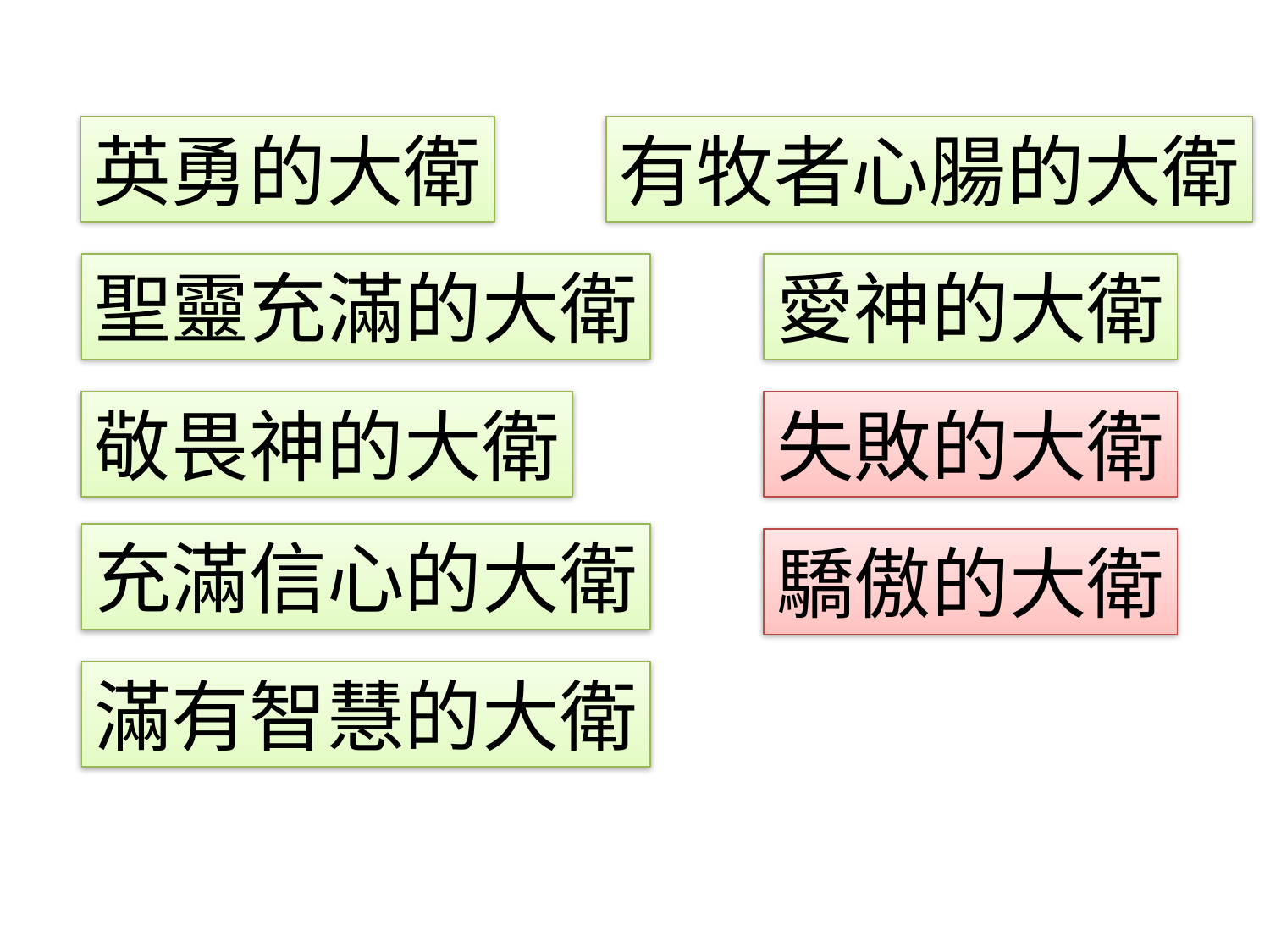

英勇的大衛
有牧者心腸的大衛
聖靈充滿的大衛
愛神的大衛
敬畏神的大衛
失敗的大衛
充滿信心的大衛
驕傲的大衛
滿有智慧的大衛